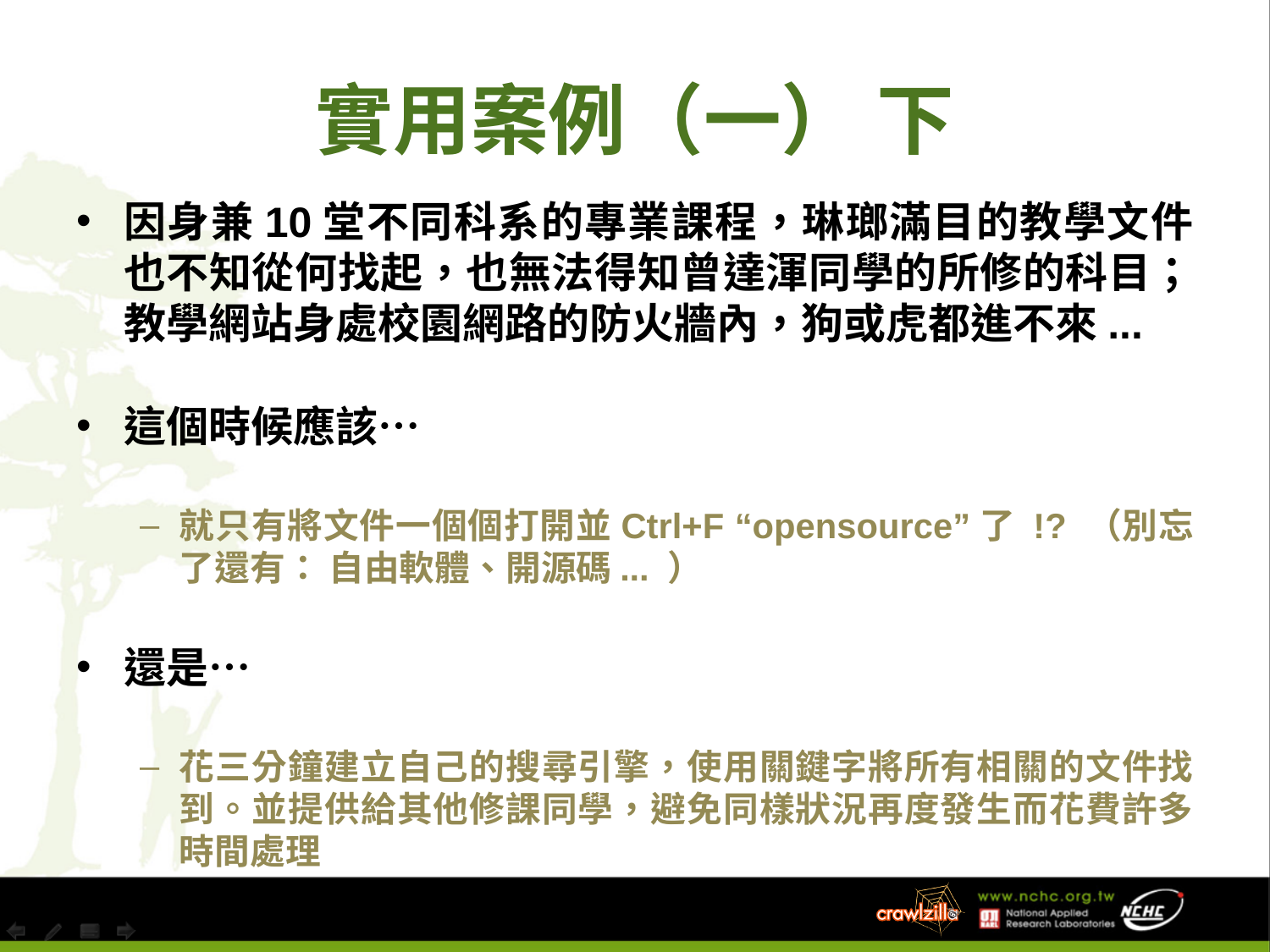

# 實用案例（一） 下
因身兼10堂不同科系的專業課程，琳瑯滿目的教學文件也不知從何找起，也無法得知曾達渾同學的所修的科目；教學網站身處校園網路的防火牆內，狗或虎都進不來...
這個時候應該…
就只有將文件一個個打開並Ctrl+F “opensource”了 !? （別忘了還有： 自由軟體、開源碼... ）
還是…
花三分鐘建立自己的搜尋引擎，使用關鍵字將所有相關的文件找到。並提供給其他修課同學，避免同樣狀況再度發生而花費許多時間處理